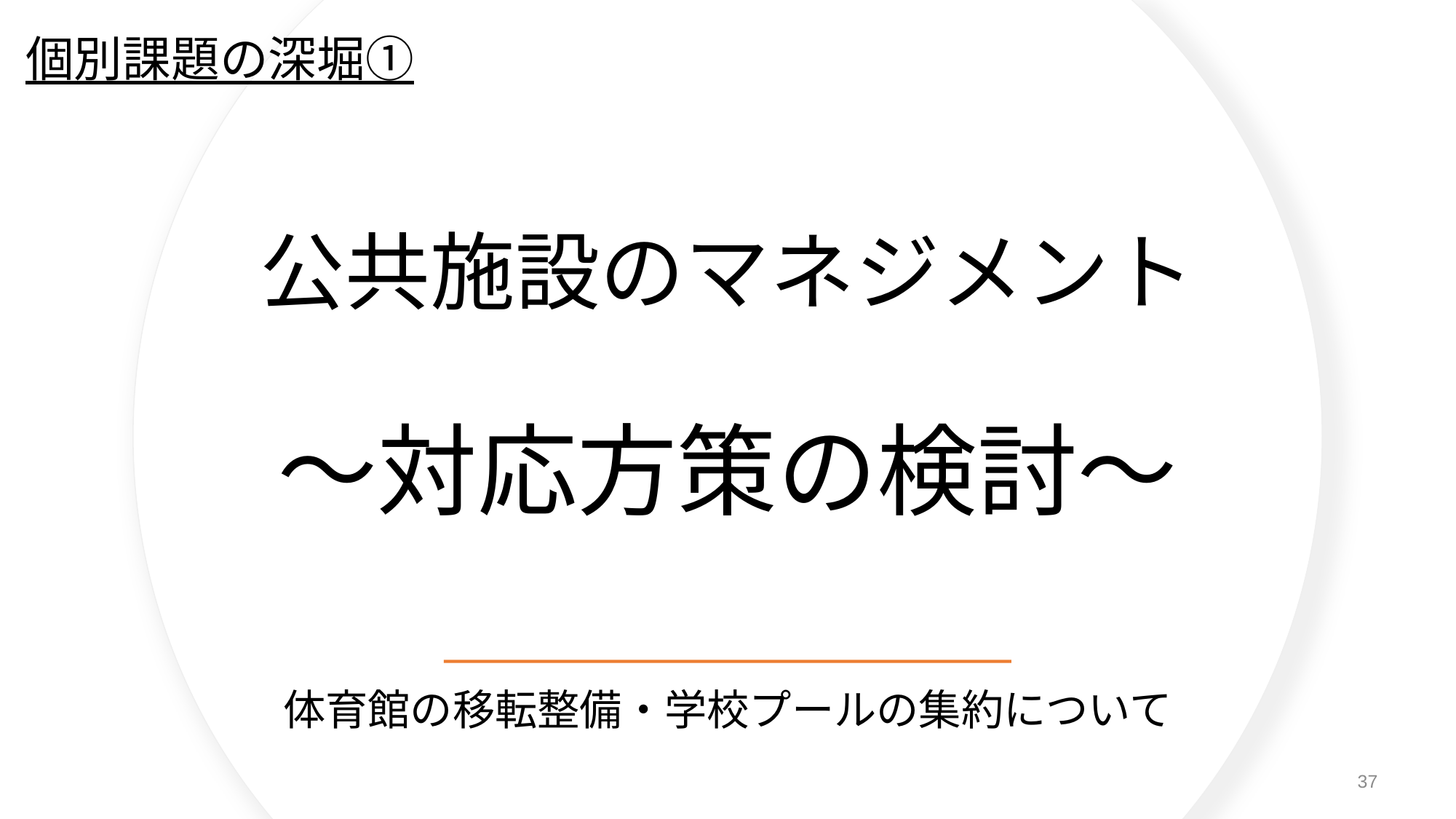

個別課題の深堀①

# 公共施設のマネジメント ～対応方策の検討～

体育館の移転整備・学校プールの集約について
37